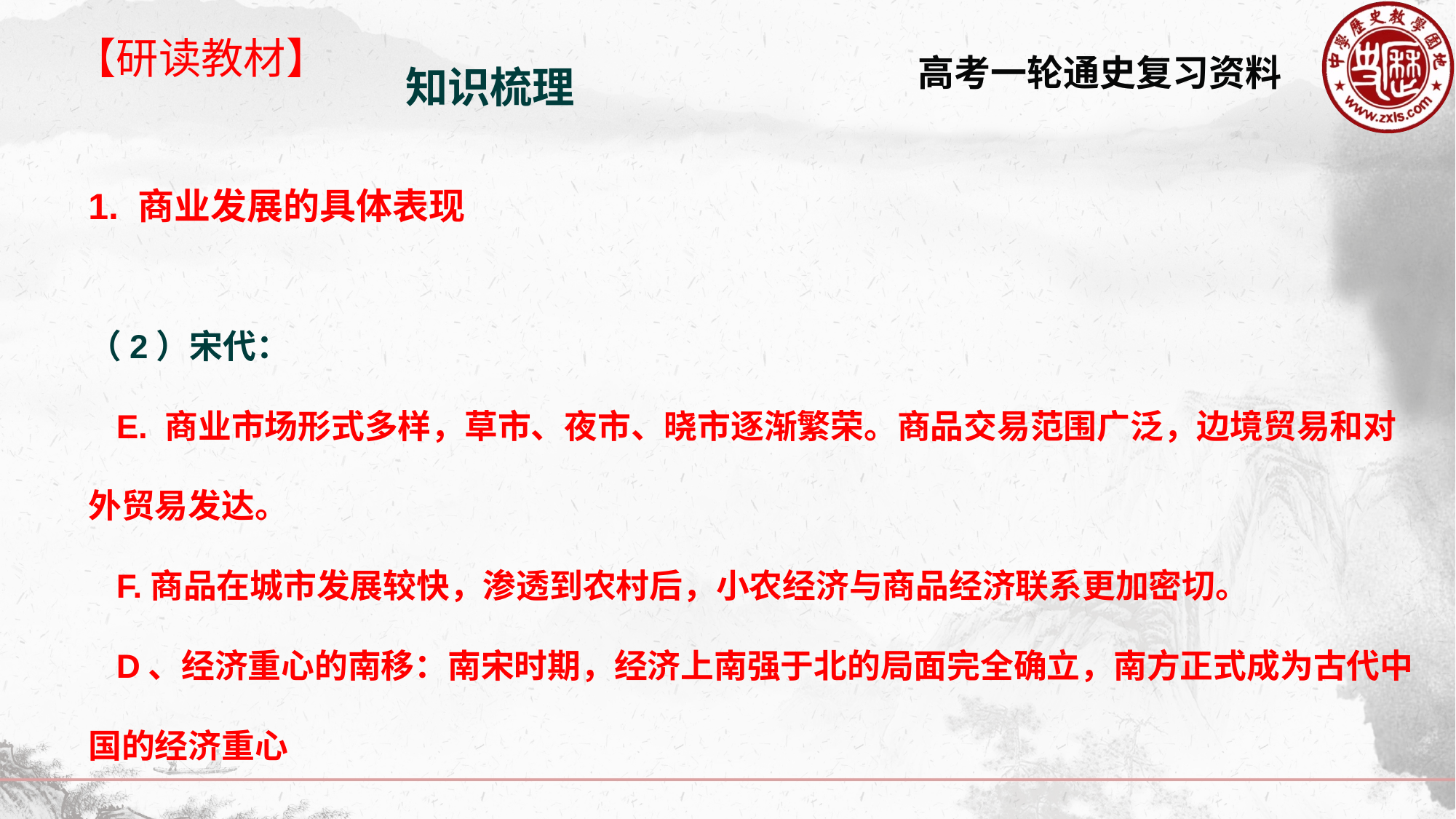

【研读教材】
知识梳理
1. 商业发展的具体表现
（2）宋代：
   E. 商业市场形式多样，草市、夜市、晓市逐渐繁荣。商品交易范围广泛，边境贸易和对外贸易发达。
   F.商品在城市发展较快，渗透到农村后，小农经济与商品经济联系更加密切。
   D、经济重心的南移：南宋时期，经济上南强于北的局面完全确立，南方正式成为古代中国的经济重心